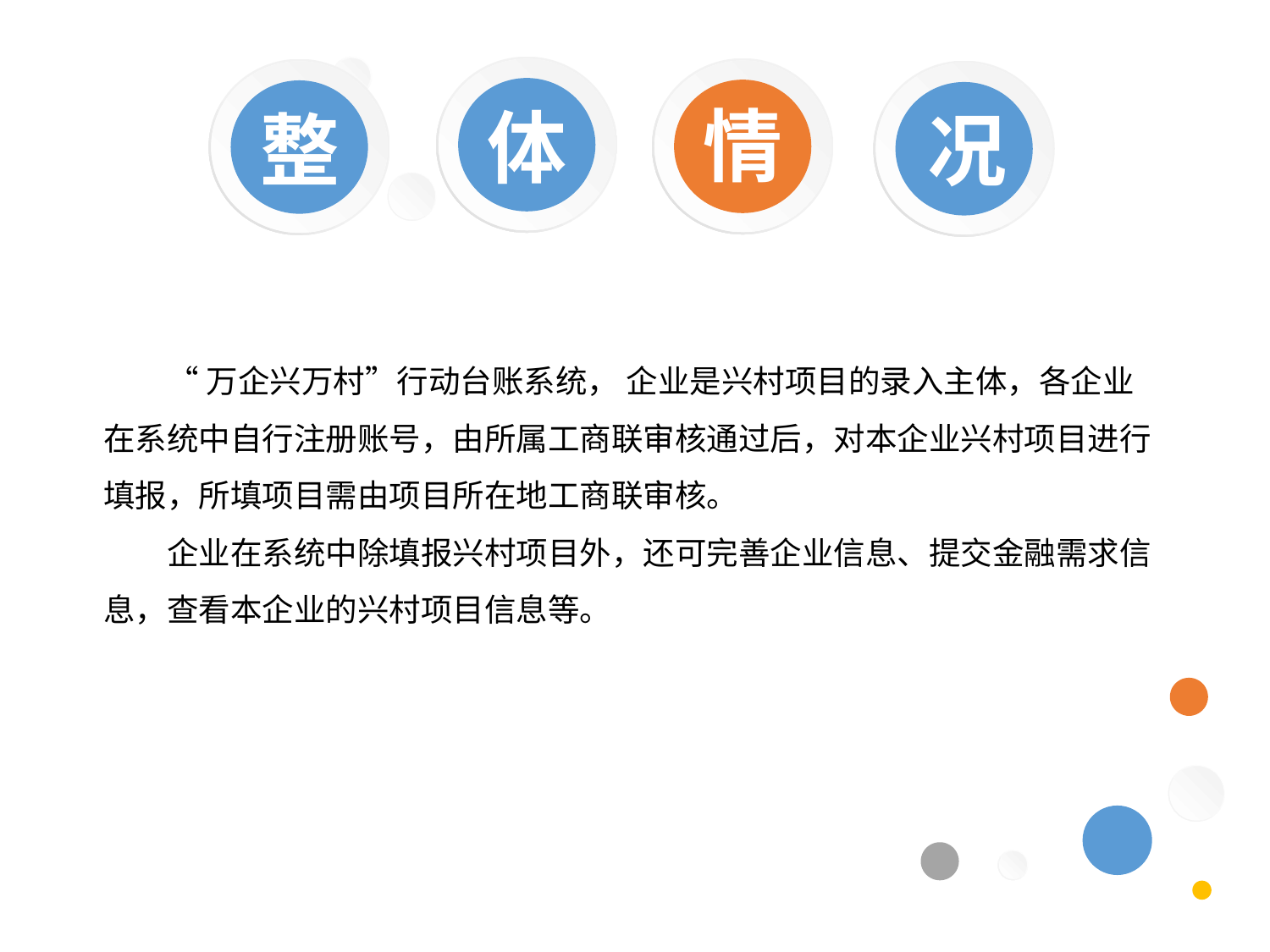

体

情

整

况

“万企兴万村”行动台账系统， 企业是兴村项目的录入主体，各企业在系统中自行注册账号，由所属工商联审核通过后，对本企业兴村项目进行填报，所填项目需由项目所在地工商联审核。
企业在系统中除填报兴村项目外，还可完善企业信息、提交金融需求信息，查看本企业的兴村项目信息等。

2